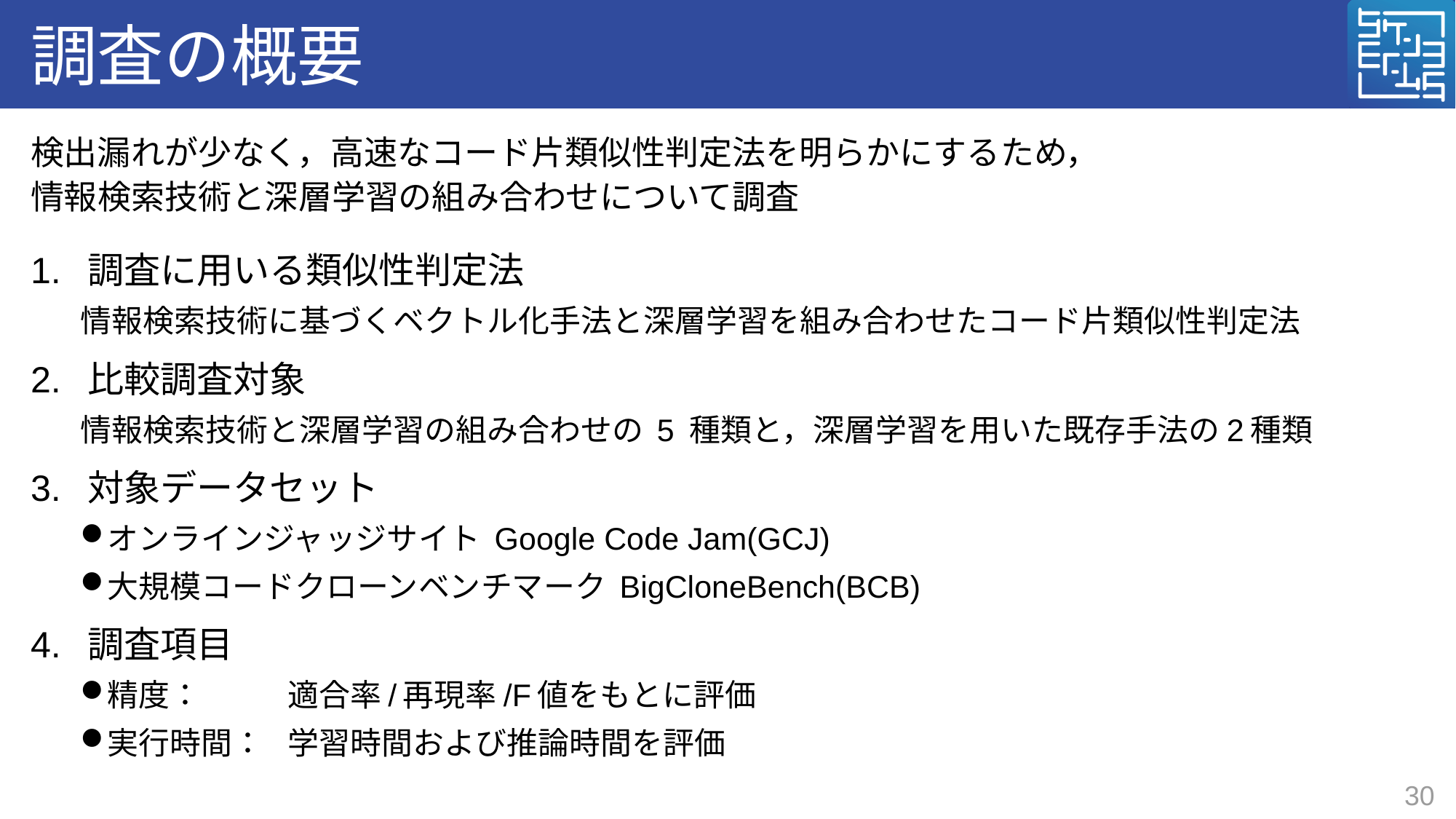

# 調査の概要
検出漏れが少なく，高速なコード片類似性判定法を明らかにするため，
情報検索技術と深層学習の組み合わせについて調査
調査に用いる類似性判定法
情報検索技術に基づくベクトル化手法と深層学習を組み合わせたコード片類似性判定法
比較調査対象
情報検索技術と深層学習の組み合わせの 5 種類と，深層学習を用いた既存手法の2種類
対象データセット
オンラインジャッジサイト Google Code Jam(GCJ)
大規模コードクローンベンチマーク BigCloneBench(BCB)
調査項目
精度：		適合率/再現率/F値をもとに評価
実行時間：	学習時間および推論時間を評価

30